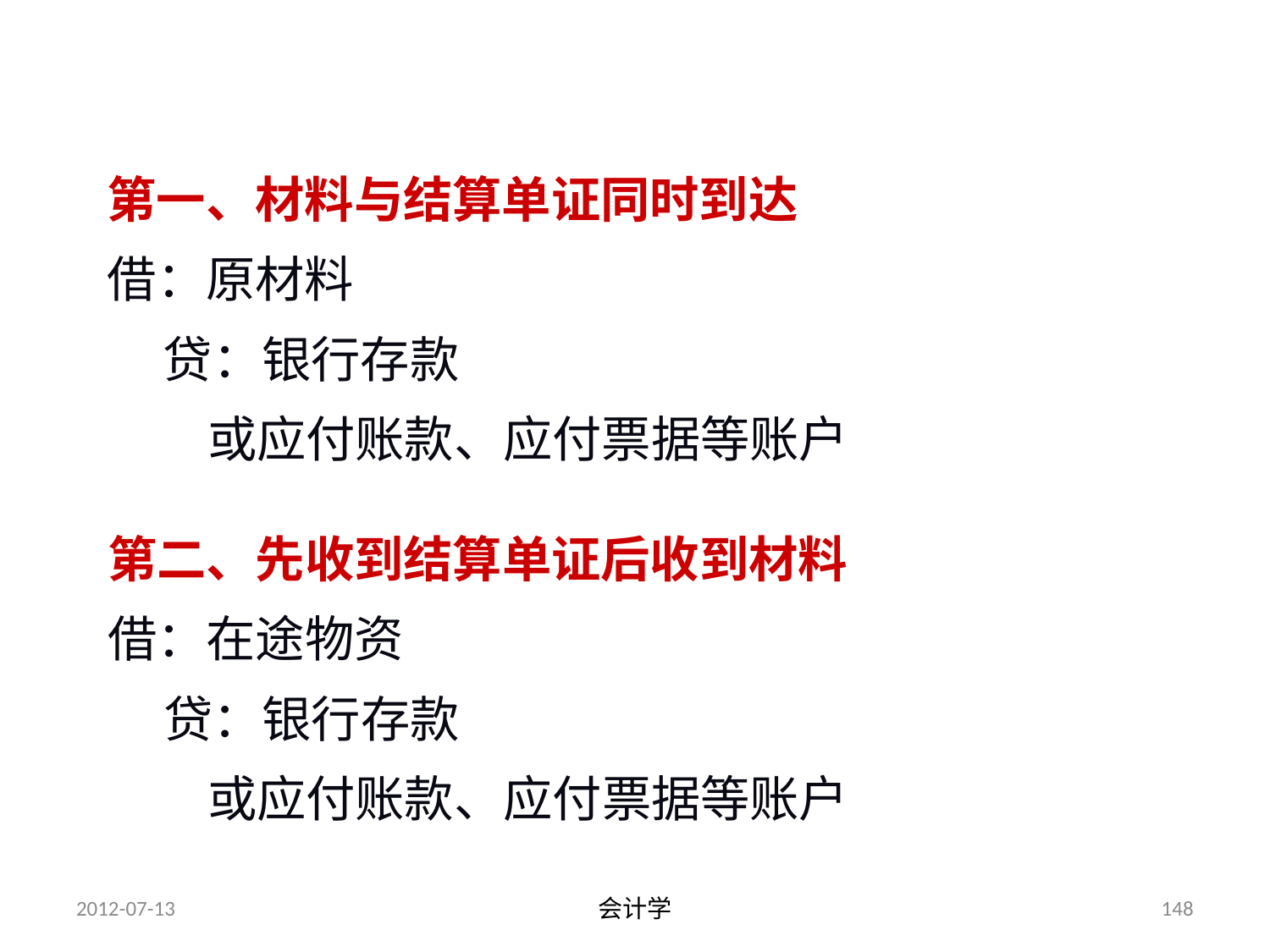

第一、材料与结算单证同时到达
借：原材料
    贷：银行存款
        或应付账款、应付票据等账户
第二、先收到结算单证后收到材料
借：在途物资
    贷：银行存款
        或应付账款、应付票据等账户
2012-07-13
会计学
148